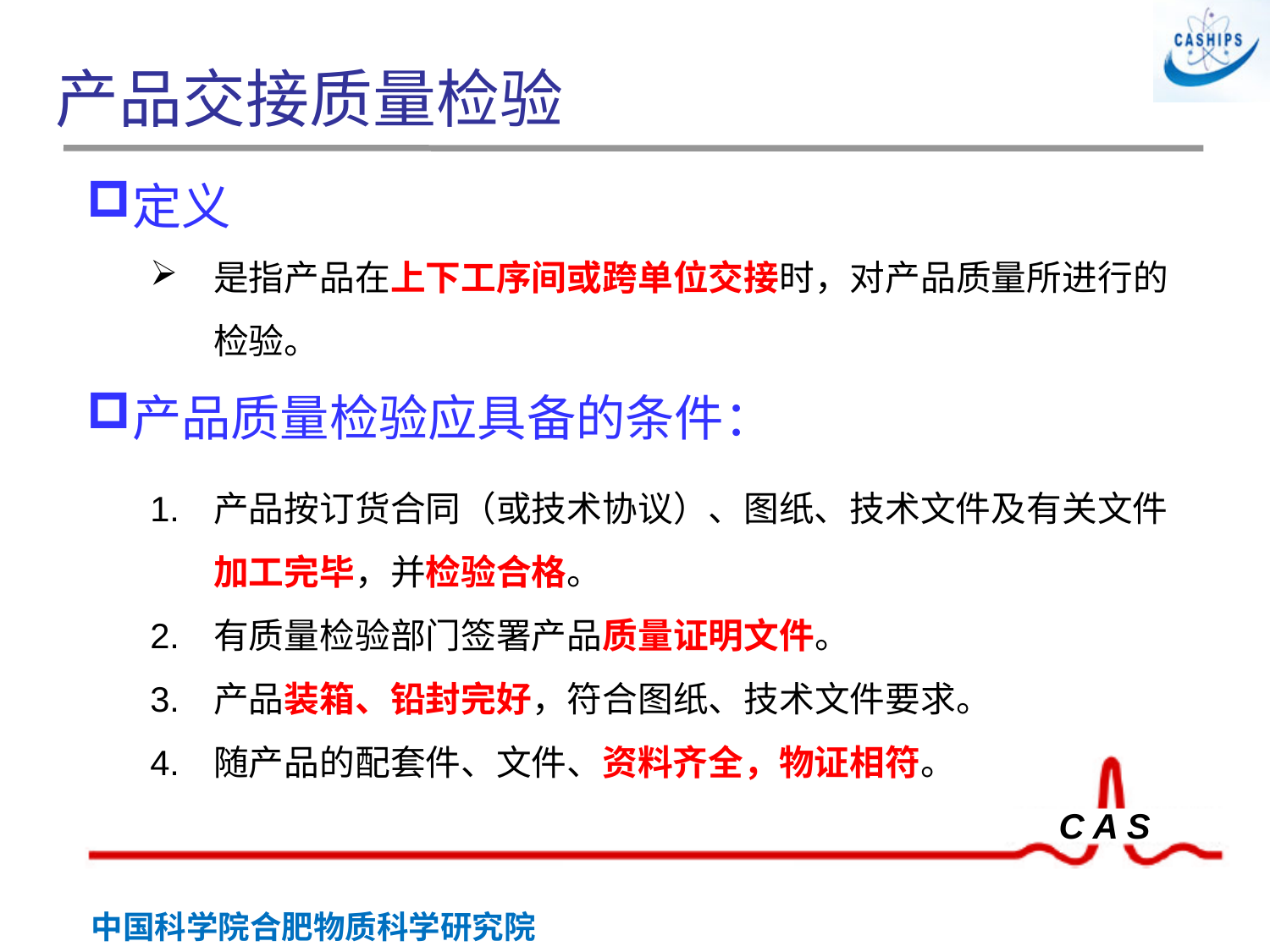

# 产品交接质量检验
定义
是指产品在上下工序间或跨单位交接时，对产品质量所进行的检验。

产品质量检验应具备的条件：

产品按订货合同（或技术协议）、图纸、技术文件及有关文件加工完毕，并检验合格。
有质量检验部门签署产品质量证明文件。
产品装箱、铅封完好，符合图纸、技术文件要求。
随产品的配套件、文件、资料齐全，物证相符。
  胶印章
钢印章
封印章